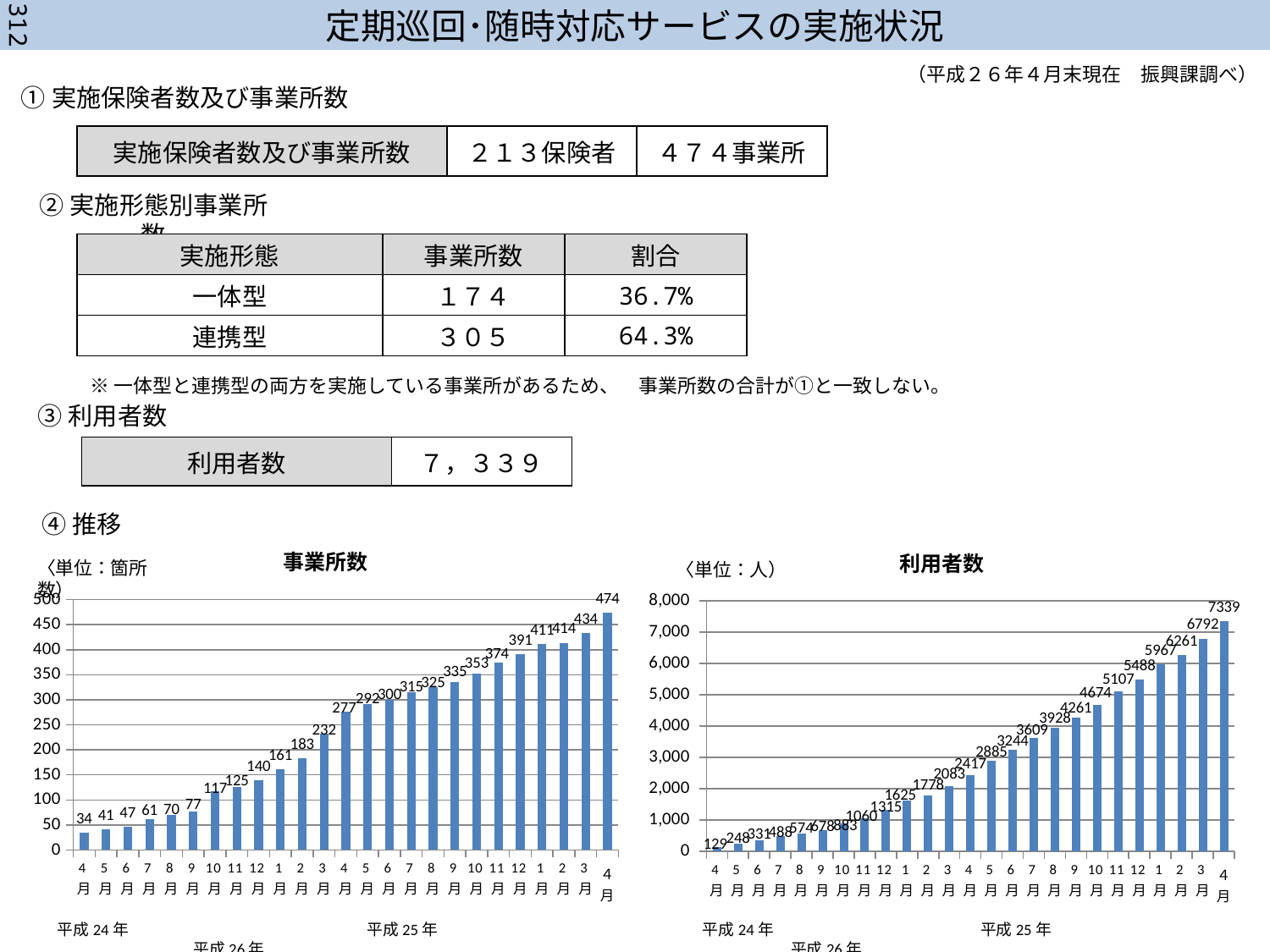

定期巡回･随時対応サービスの実施状況
312
（平成２６年４月末現在　振興課調べ）
①実施保険者数及び事業所数
| 実施保険者数及び事業所数 | ２１３保険者 | ４７４事業所 |
| --- | --- | --- |
②実施形態別事業所数
| 実施形態 | 事業所数 | 割合 |
| --- | --- | --- |
| 一体型 | １７４ | 36.7% |
| 連携型 | ３０５ | 64.3% |
※一体型と連携型の両方を実施している事業所があるため、　事業所数の合計が①と一致しない。
③利用者数
| 利用者数 | ７，３３９ |
| --- | --- |
④推移

### Chart:

| Category | 事業所数 |
|---|---|
| 4月 | 34.0 |
| 5月 | 41.0 |
| 6月 | 47.0 |
| 7月 | 61.0 |
| 8月 | 70.0 |
| 9月 | 77.0 |
| 10月 | 117.0 |
| 11月 | 125.0 |
| 12月 | 140.0 |
| 1月 | 161.0 |
| 2月 | 183.0 |
| 3月 | 232.0 |
| 4月 | 277.0 |
| 5月 | 292.0 |
| 6月 | 300.0 |
| 7月 | 315.0 |
| 8月 | 325.0 |
| 9月 | 335.0 |
| 10月 | 353.0 |
| 11月 | 374.0 |
| 12月 | 391.0 |
| 1月 | 411.0 |
| 2月 | 414.0 |
| 3月 | 434.0 |
| ４月 | 474.0 |

### Chart:

| Category | 利用者数 |
|---|---|
| 4月 | 129.0 |
| 5月 | 248.0 |
| 6月 | 331.0 |
| 7月 | 488.0 |
| 8月 | 574.0 |
| 9月 | 678.0 |
| 10月 | 883.0 |
| 11月 | 1060.0 |
| 12月 | 1315.0 |
| 1月 | 1625.0 |
| 2月 | 1778.0 |
| 3月 | 2083.0 |
| 4月 | 2417.0 |
| 5月 | 2885.0 |
| 6月 | 3244.0 |
| 7月 | 3609.0 |
| 8月 | 3928.0 |
| 9月 | 4261.0 |
| 10月 | 4674.0 |
| 11月 | 5107.0 |
| 12月 | 5488.0 |
| 1月 | 5967.0 |
| 2月 | 6261.0 |
| 3月 | 6792.0 |
| ４月 | 7339.0 |
〈単位：箇所数）
〈単位：人）
平成24年　　　　　　　　　　　　　平成25年　　　　　　　　　　　　　　　　　平成26年
平成24年　　　　　　　　　　　　　　　平成25年　　　　　　　　　　　　　　　　　　平成26年